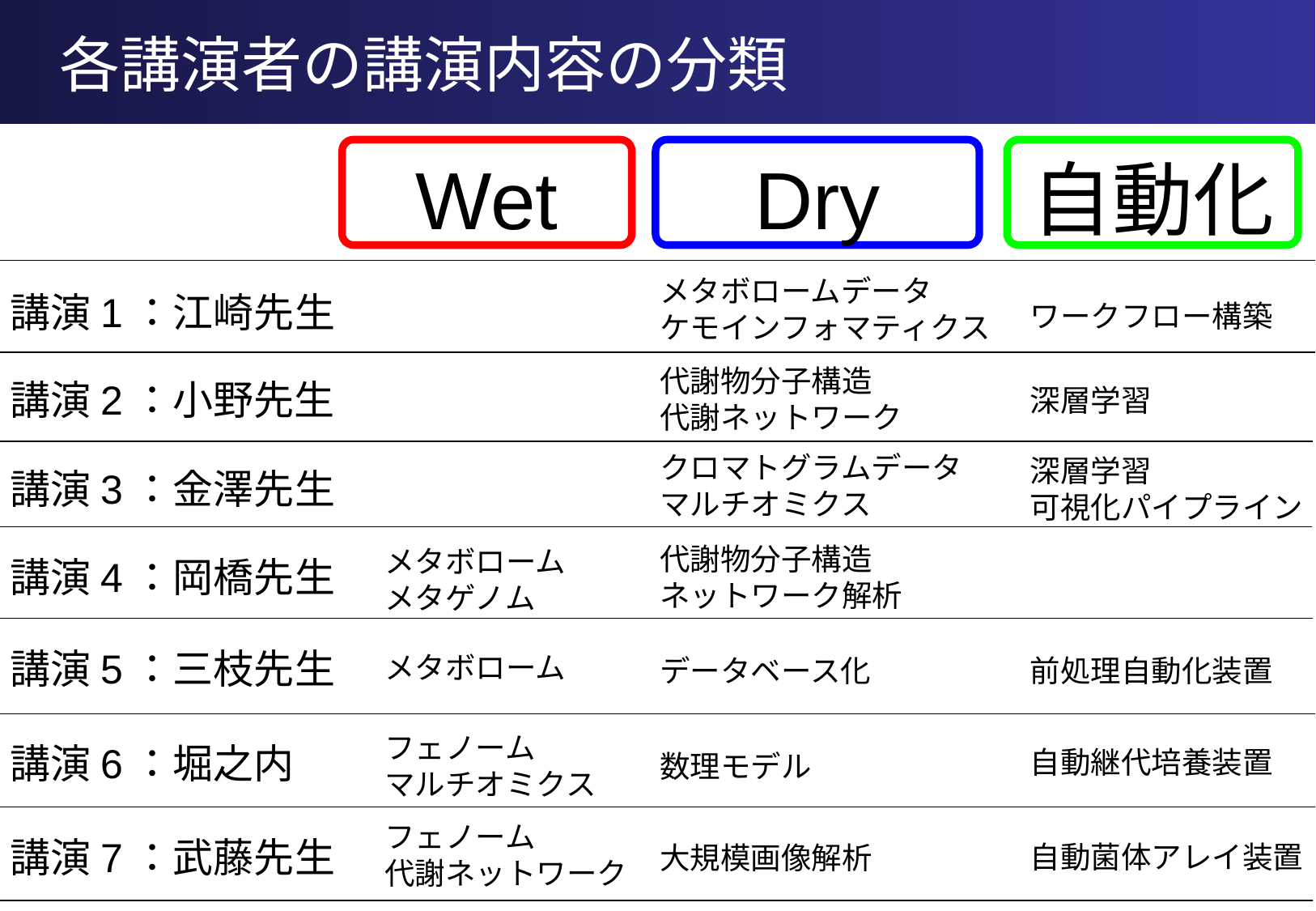

各講演者の講演内容の分類
Wet
Dry
自動化
メタボロームデータ
ケモインフォマティクス
講演1：江崎先生
ワークフロー構築
代謝物分子構造
代謝ネットワーク
講演2：小野先生
深層学習
クロマトグラムデータ
マルチオミクス
深層学習
可視化パイプライン
講演3：金澤先生
代謝物分子構造
ネットワーク解析
メタボローム
メタゲノム
講演4：岡橋先生
講演5：三枝先生
メタボローム
前処理自動化装置
データベース化
フェノーム
マルチオミクス
講演6：堀之内
自動継代培養装置
数理モデル
フェノーム
代謝ネットワーク
講演7：武藤先生
自動菌体アレイ装置
大規模画像解析